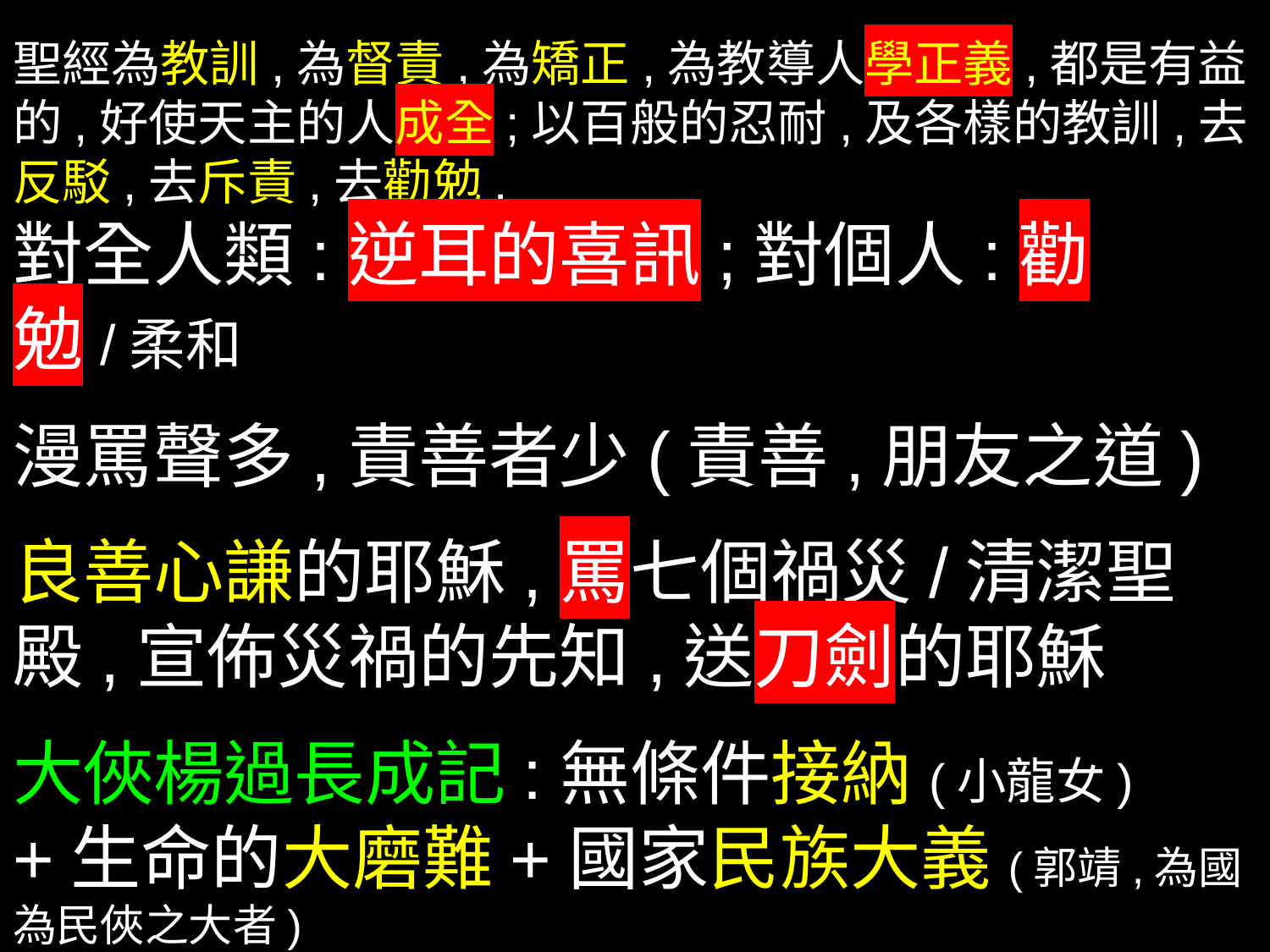

聖經為教訓,為督責,為矯正,為教導人學正義,都是有益的,好使天主的人成全;以百般的忍耐,及各樣的教訓,去反駁,去斥責,去勸勉.
對全人類:逆耳的喜訊;對個人:勸勉/柔和
漫罵聲多,責善者少(責善,朋友之道)
良善心謙的耶穌,罵七個禍災/清潔聖殿,宣佈災禍的先知,送刀劍的耶穌
大俠楊過長成記:無條件接納(小龍女)+生命的大磨難+國家民族大義(郭靖,為國為民俠之大者)